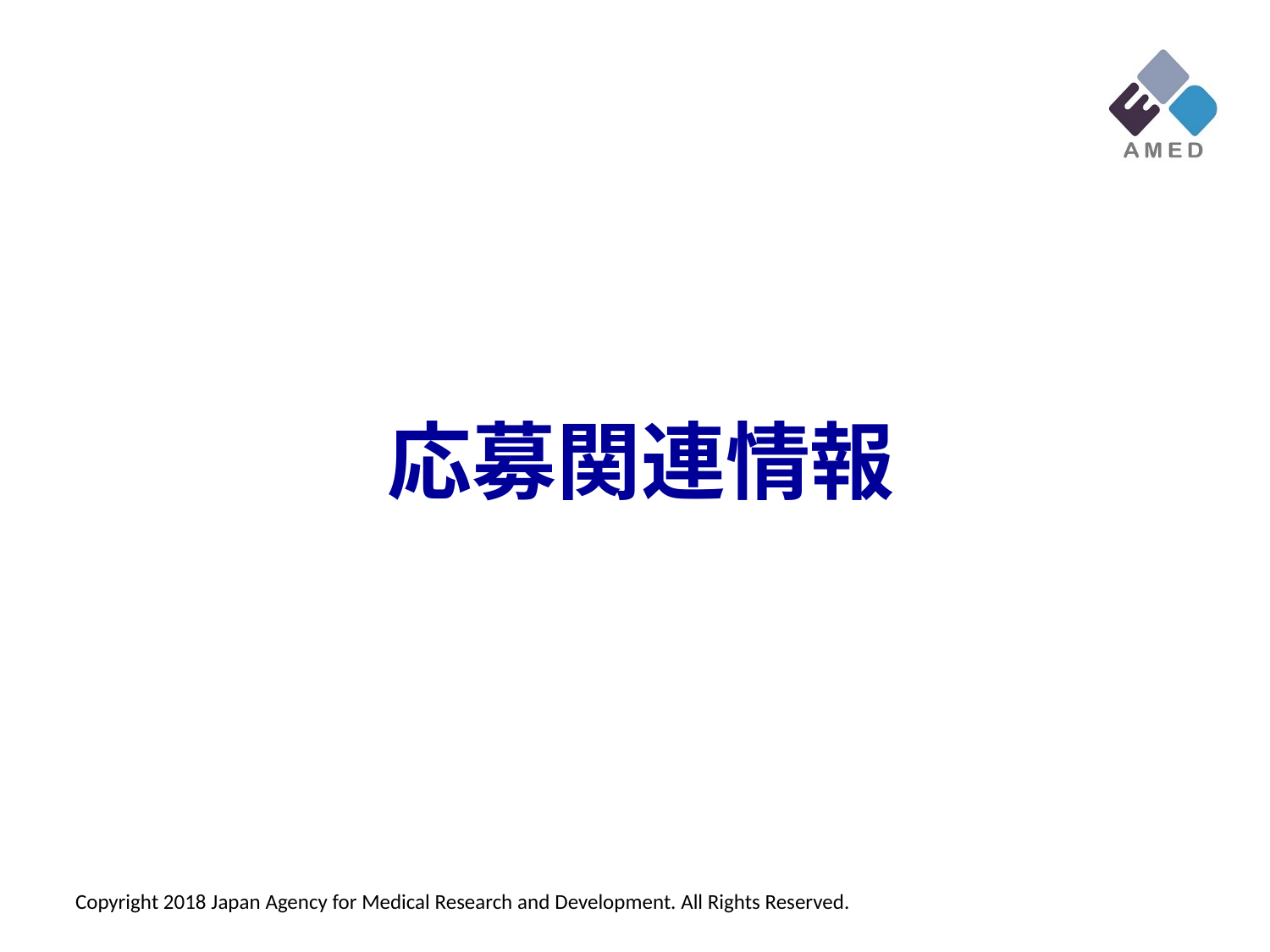

応募関連情報
Copyright 2018 Japan Agency for Medical Research and Development. All Rights Reserved.